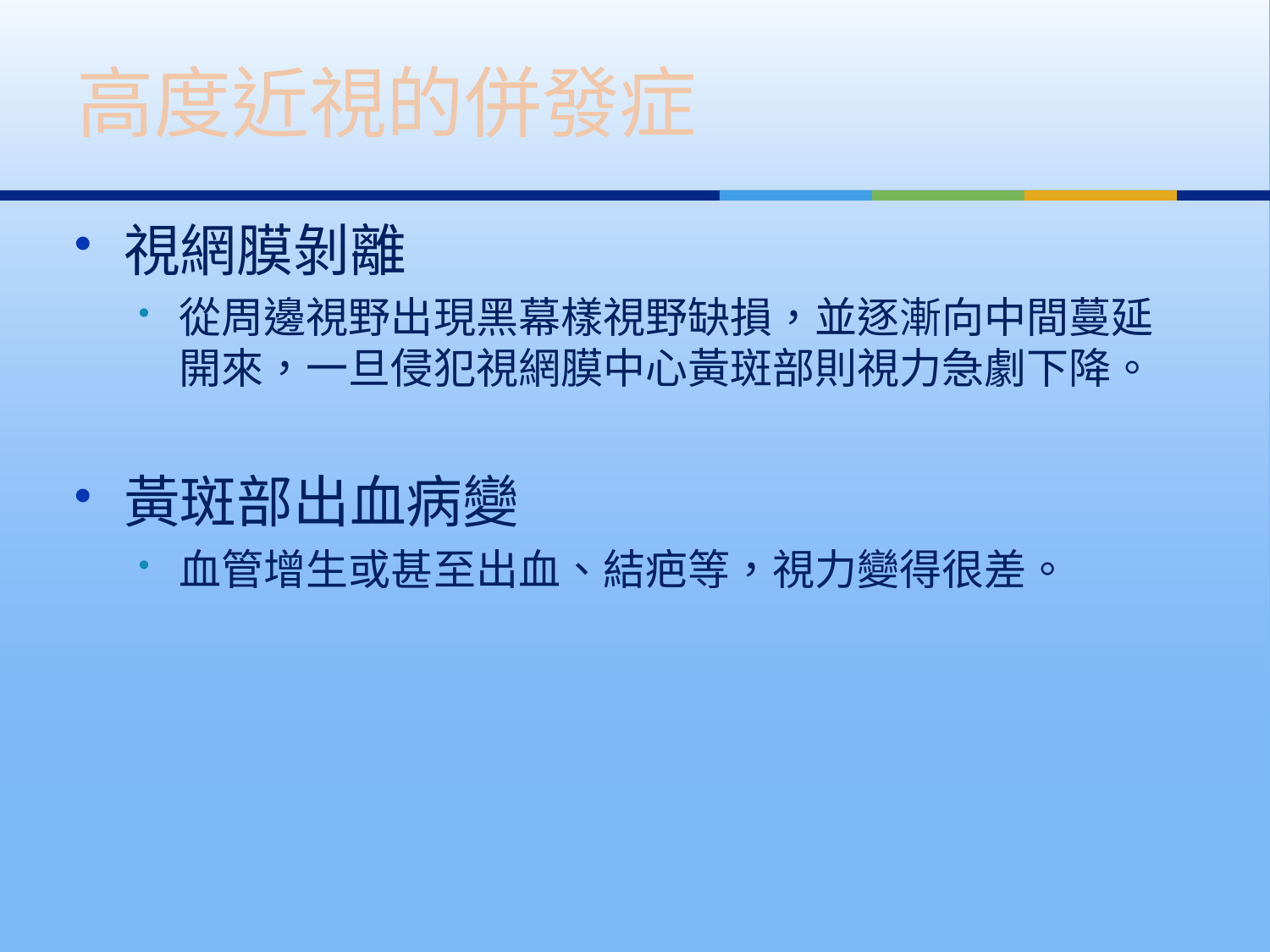

# 高度近視的併發症
視網膜剝離
從周邊視野出現黑幕樣視野缺損，並逐漸向中間蔓延開來，一旦侵犯視網膜中心黃斑部則視力急劇下降。

黃斑部出血病變
血管增生或甚至出血、結疤等，視力變得很差。